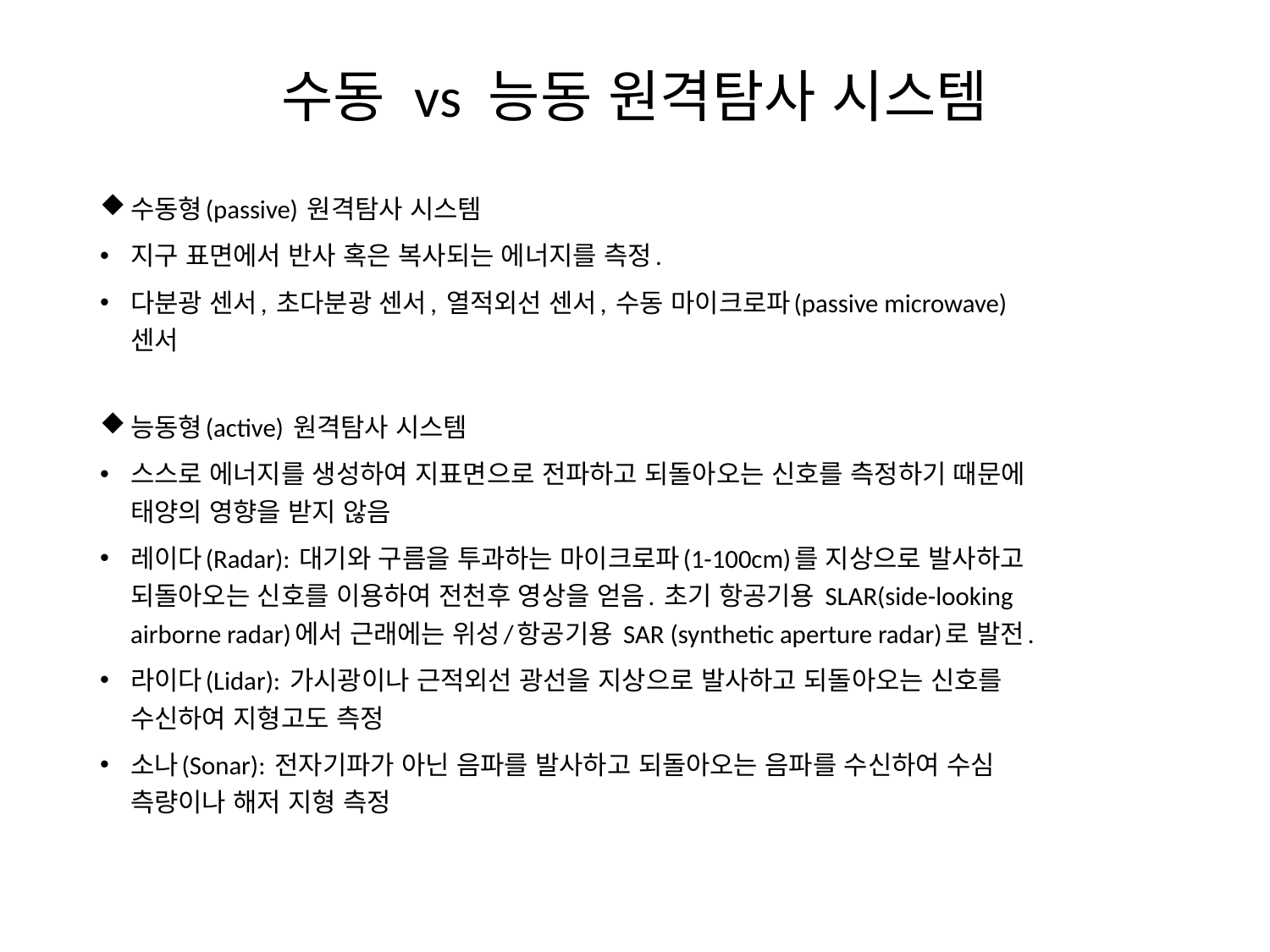

# 수동 vs 능동 원격탐사 시스템
수동형(passive) 원격탐사 시스템
지구 표면에서 반사 혹은 복사되는 에너지를 측정.
다분광 센서, 초다분광 센서, 열적외선 센서, 수동 마이크로파(passive microwave) 센서

능동형(active) 원격탐사 시스템
스스로 에너지를 생성하여 지표면으로 전파하고 되돌아오는 신호를 측정하기 때문에 태양의 영향을 받지 않음
레이다(Radar): 대기와 구름을 투과하는 마이크로파(1-100cm)를 지상으로 발사하고 되돌아오는 신호를 이용하여 전천후 영상을 얻음. 초기 항공기용 SLAR(side-looking airborne radar)에서 근래에는 위성/항공기용 SAR (synthetic aperture radar)로 발전.
라이다(Lidar): 가시광이나 근적외선 광선을 지상으로 발사하고 되돌아오는 신호를 수신하여 지형고도 측정
소나(Sonar): 전자기파가 아닌 음파를 발사하고 되돌아오는 음파를 수신하여 수심 측량이나 해저 지형 측정